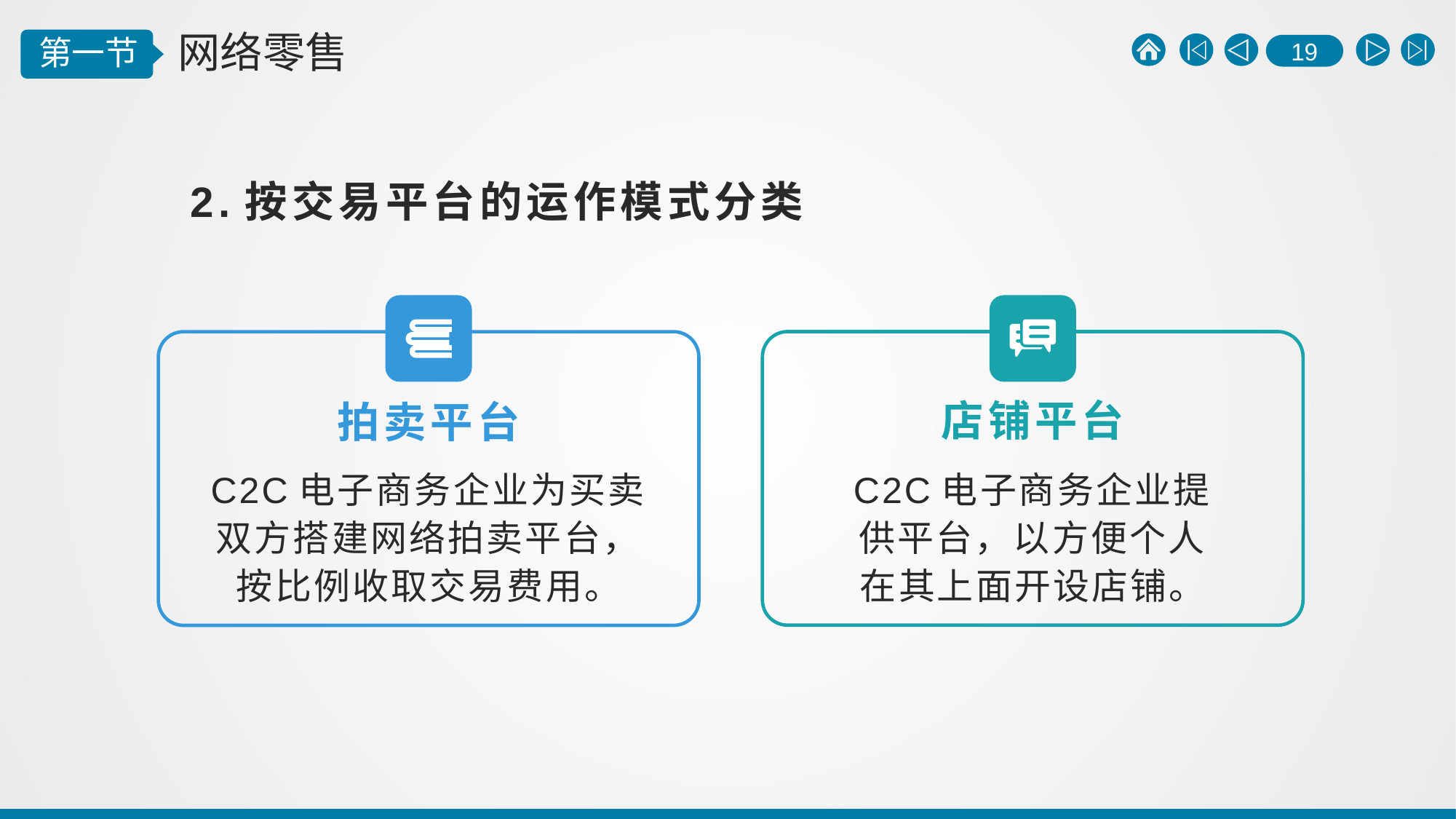

2.按交易平台的运作模式分类

拍卖平台
C2C电子商务企业为买卖双方搭建网络拍卖平台，按比例收取交易费用。

店铺平台
C2C电子商务企业提供平台，以方便个人在其上面开设店铺。